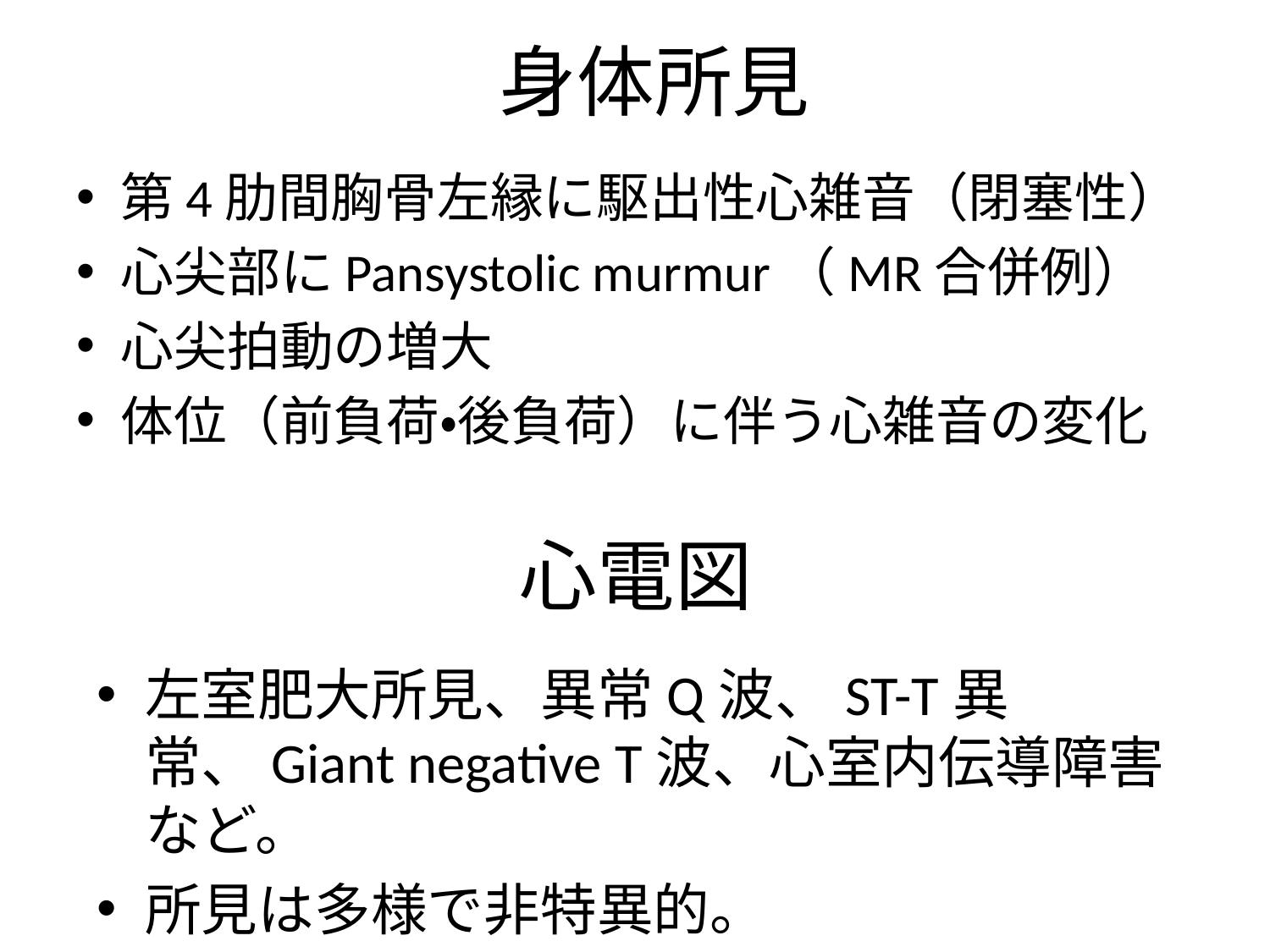

# 身体所見
第4肋間胸骨左縁に駆出性心雑音（閉塞性）
心尖部にPansystolic murmur（MR合併例）
心尖拍動の増大
体位（前負荷・後負荷）に伴う心雑音の変化
心電図
左室肥大所見、異常Q波、ST-T異常、Giant negative T波、心室内伝導障害など。
所見は多様で非特異的。